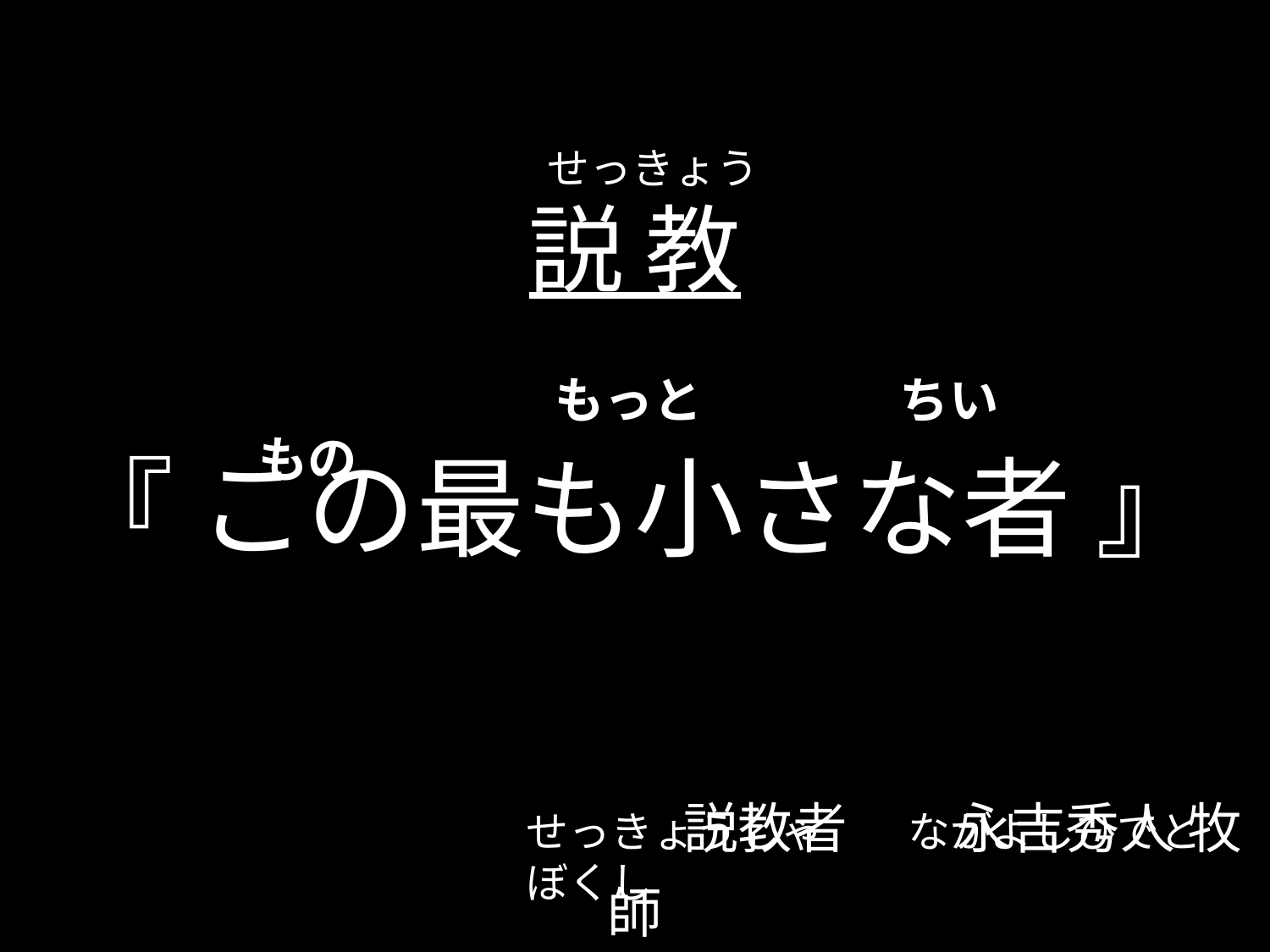

せっきょう
# 説 教
　　　　　　　　　　 もっと　　　　ちい　　　　　　　 もの
『 この最も小さな者 』

　　　　　　　　　　　　説教者　　永吉秀人 牧師
　せっきょうしゃ　　ながよしひでと　ぼくし